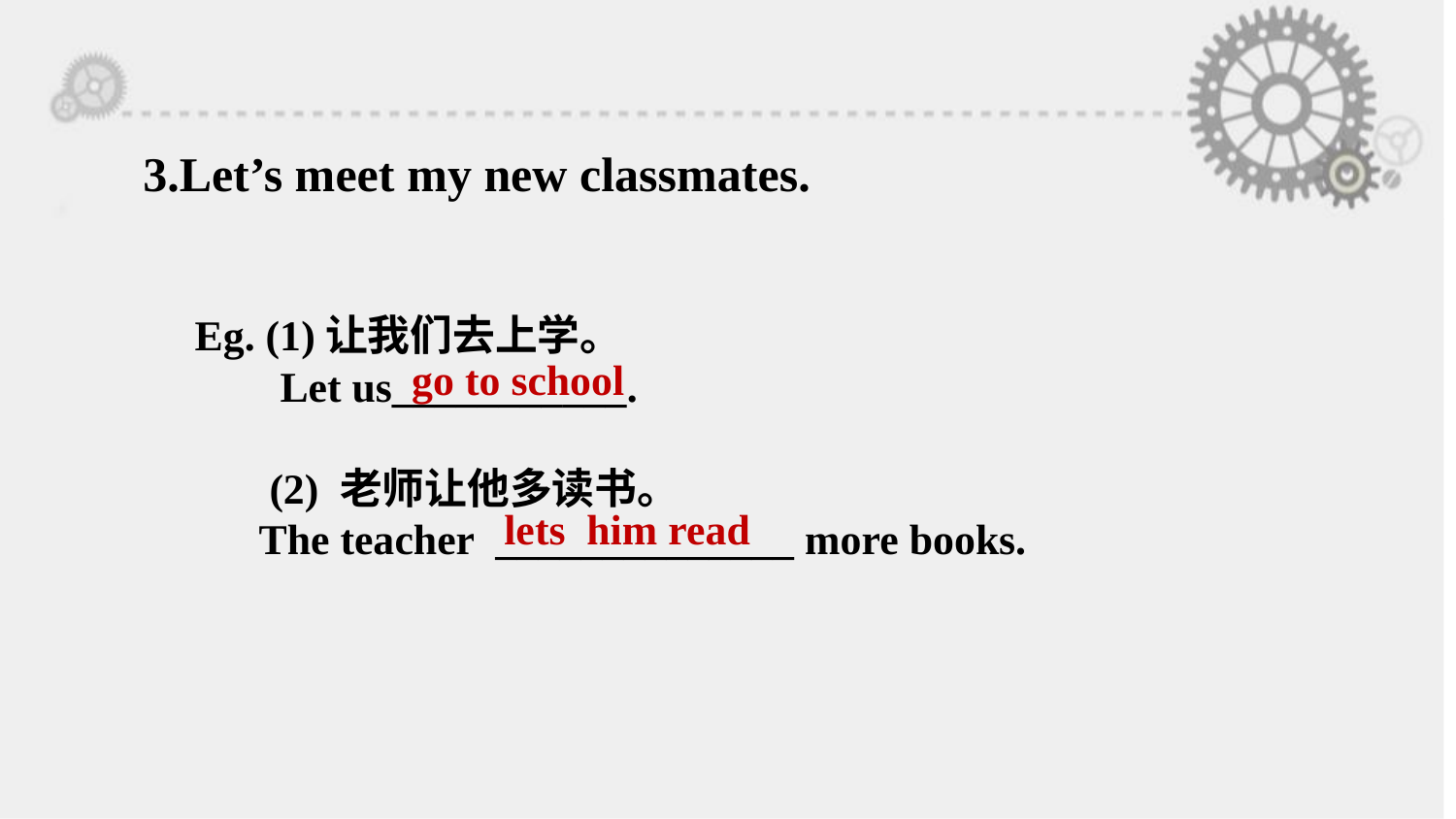

3.Let’s meet my new classmates.

Eg. (1)让我们去上学。
        Let us___________.

       (2) 老师让他多读书。
      The teacher  ______________ more books.
go to school
lets  him read